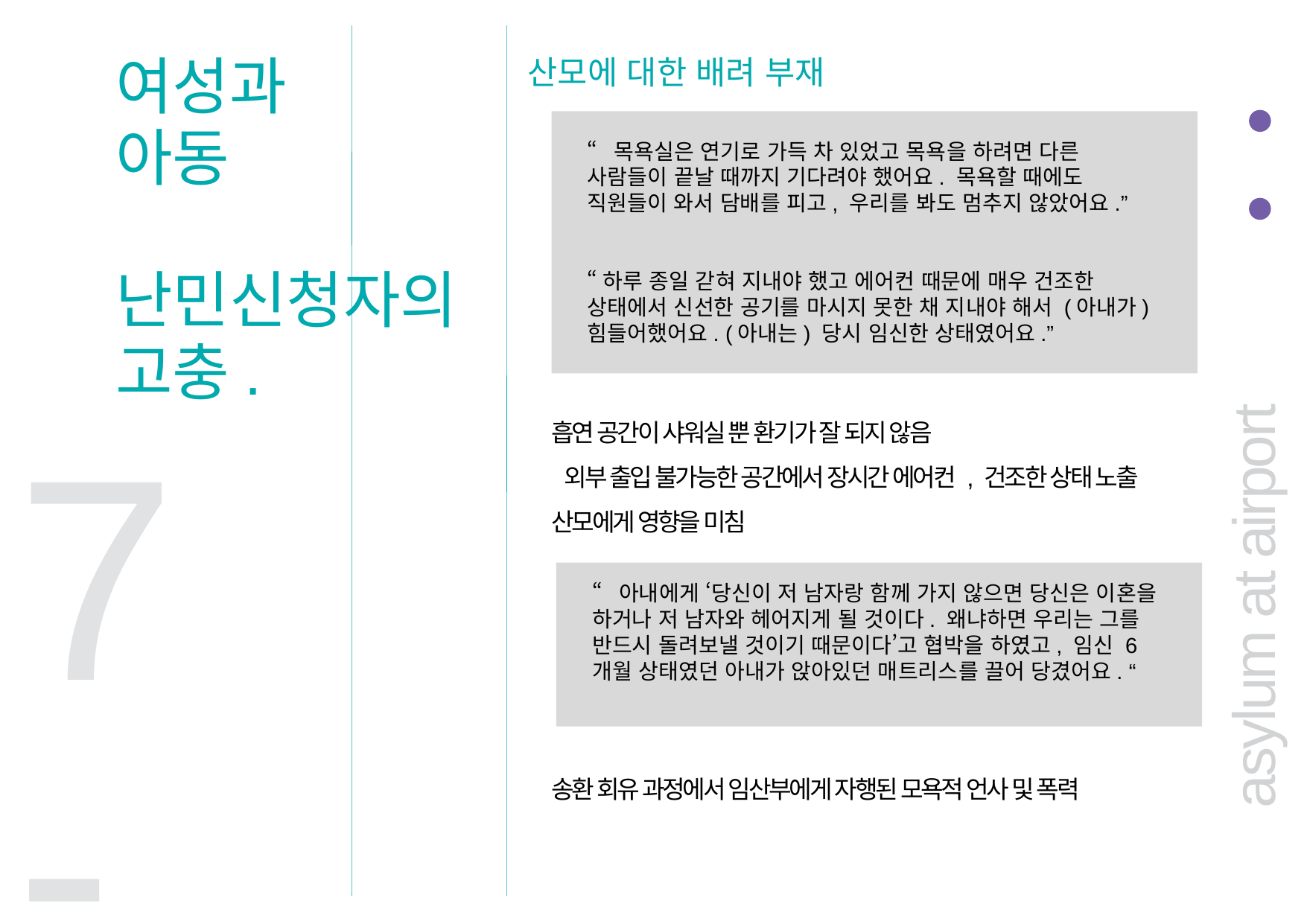

여성과
아동

난민신청자의
고충.
산모에 대한 배려 부재

“목욕실은 연기로 가득 차 있었고 목욕을 하려면 다른 사람들이 끝날 때까지 기다려야 했어요. 목욕할 때에도 직원들이 와서 담배를 피고, 우리를 봐도 멈추지 않았어요.”

“하루 종일 갇혀 지내야 했고 에어컨 때문에 매우 건조한 상태에서 신선한 공기를 마시지 못한 채 지내야 해서 (아내가) 힘들어했어요. (아내는) 당시 임신한 상태였어요.”

흡연 공간이 샤워실 뿐 환기가 잘 되지 않음
 외부 출입 불가능한 공간에서 장시간 에어컨 , 건조한 상태 노출
산모에게 영향을 미침

송환 회유 과정에서 임산부에게 자행된 모욕적 언사 및 폭력
asylum at airport
7-1

“아내에게 ‘당신이 저 남자랑 함께 가지 않으면 당신은 이혼을 하거나 저 남자와 헤어지게 될 것이다. 왜냐하면 우리는 그를 반드시 돌려보낼 것이기 때문이다’고 협박을 하였고, 임신 6개월 상태였던 아내가 앉아있던 매트리스를 끌어 당겼어요. “